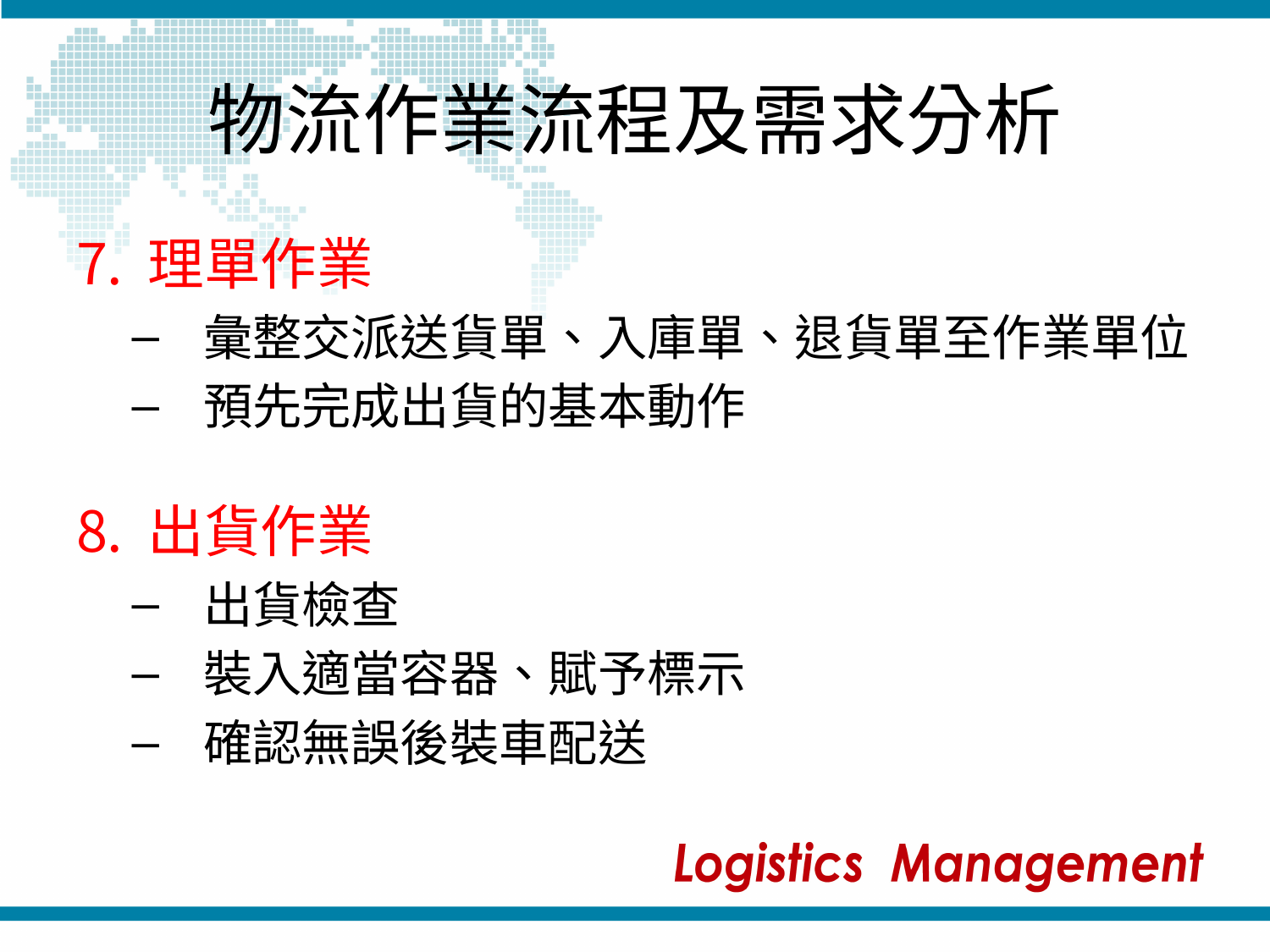

# 物流作業流程及需求分析
理單作業
彙整交派送貨單、入庫單、退貨單至作業單位
預先完成出貨的基本動作

出貨作業
出貨檢查
裝入適當容器、賦予標示
確認無誤後裝車配送